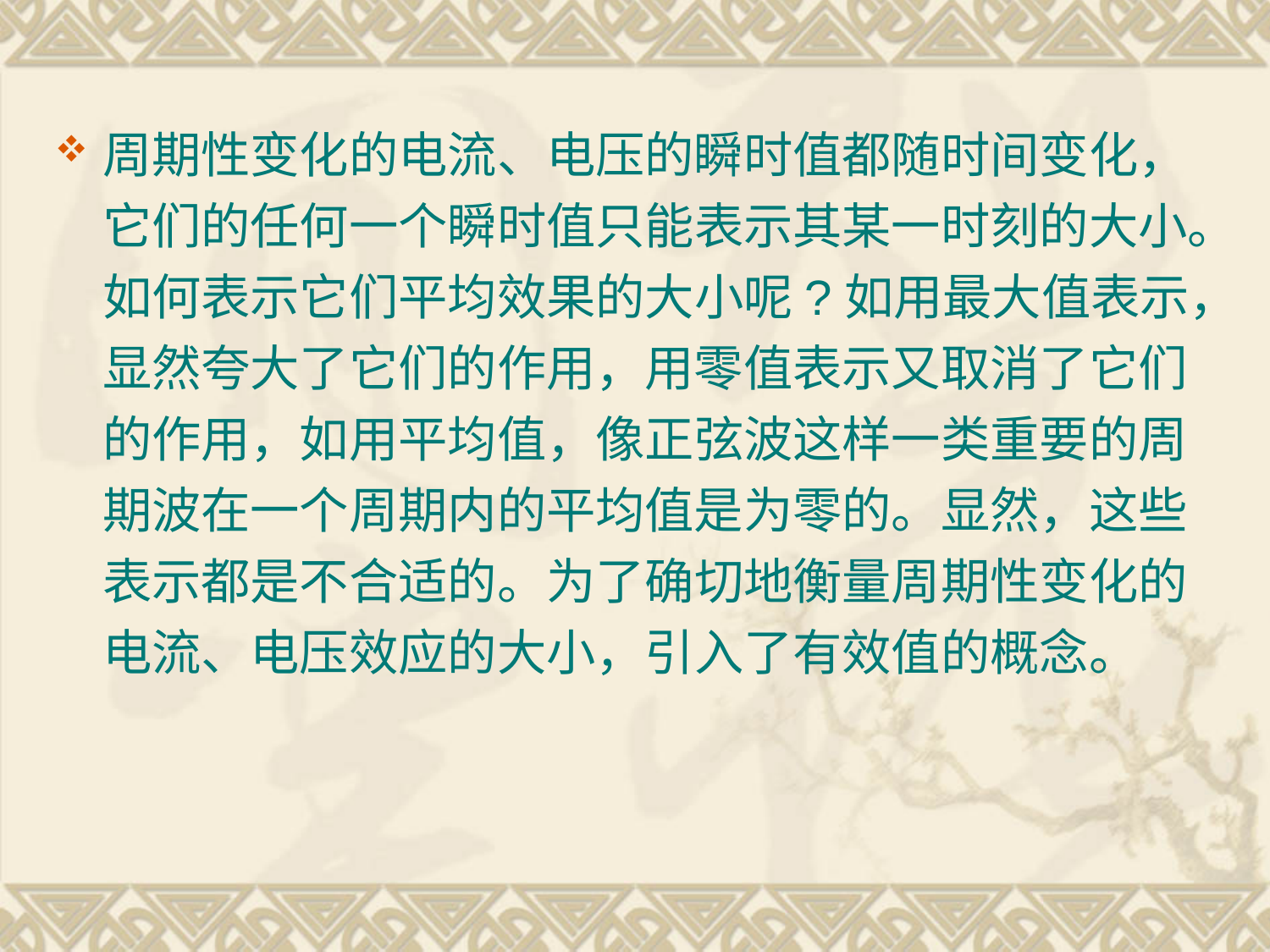

周期性变化的电流、电压的瞬时值都随时间变化，它们的任何一个瞬时值只能表示其某一时刻的大小。如何表示它们平均效果的大小呢?如用最大值表示，显然夸大了它们的作用，用零值表示又取消了它们的作用，如用平均值，像正弦波这样一类重要的周期波在一个周期内的平均值是为零的。显然，这些表示都是不合适的。为了确切地衡量周期性变化的电流、电压效应的大小，引入了有效值的概念。